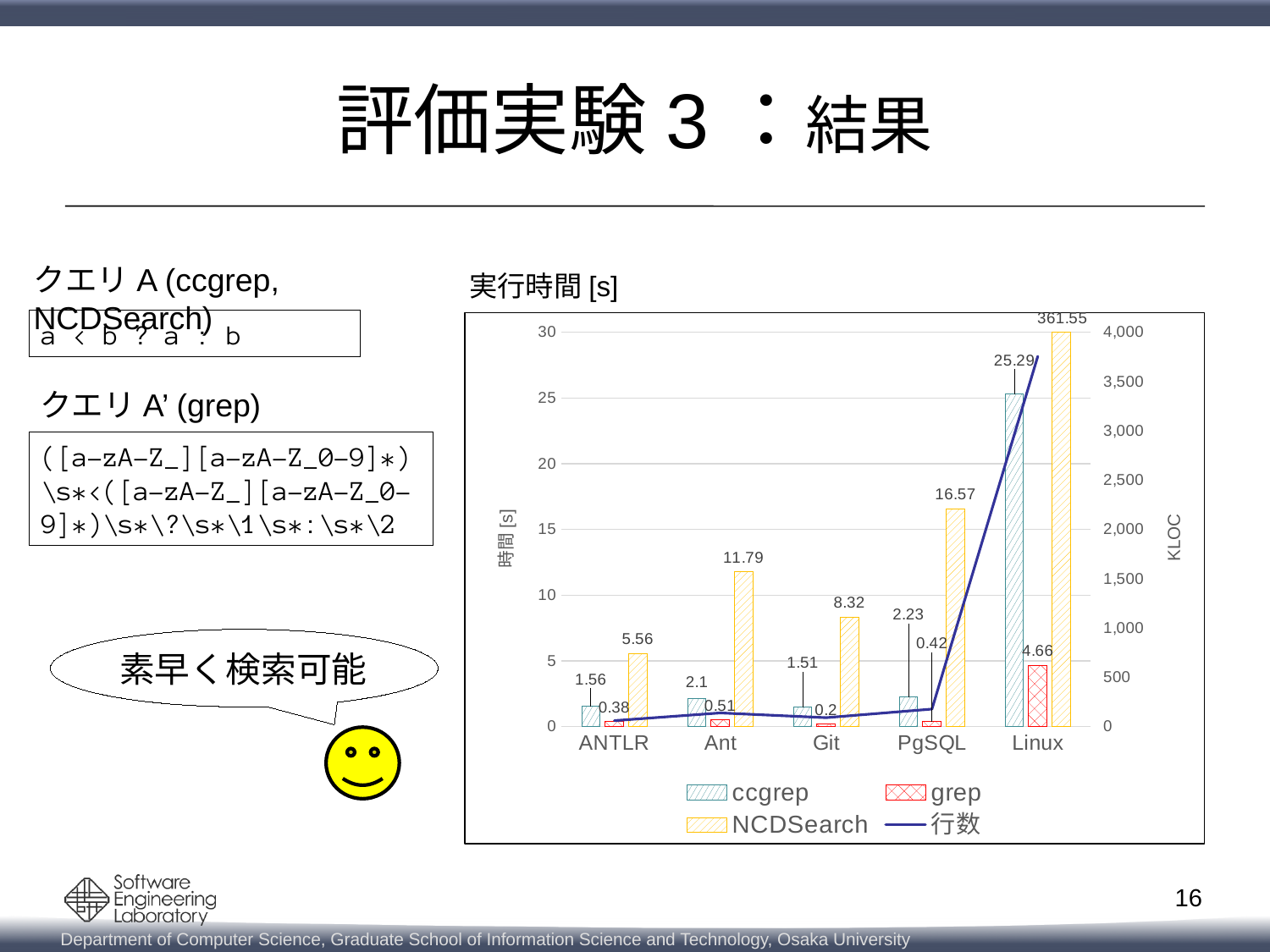

# 評価実験3：結果
クエリA (ccgrep, NCDSearch)
a < b ? a : b
クエリA’ (grep)
([a-zA-Z_][a-zA-Z_0-9]*)
\s*<([a-zA-Z_][a-zA-Z_0-9]*)\s*\?\s*\1\s*:\s*\2

実行時間[s]

### Chart

| Category |  |  |  |  |
|---|---|---|---|---|
| ANTLR | 1.56 | 0.38 | 5.56 | 60.0 |
| Ant | 2.1 | 0.51 | 11.79 | 138.0 |
| Git | 1.51 | 0.2 | 8.32 | 90.0 |
| PgSQL | 2.23 | 0.42 | 16.57 | 177.0 |
| Linux | 25.29 | 4.66 | 361.55 | 3756.0 |
素早く検索可能

16